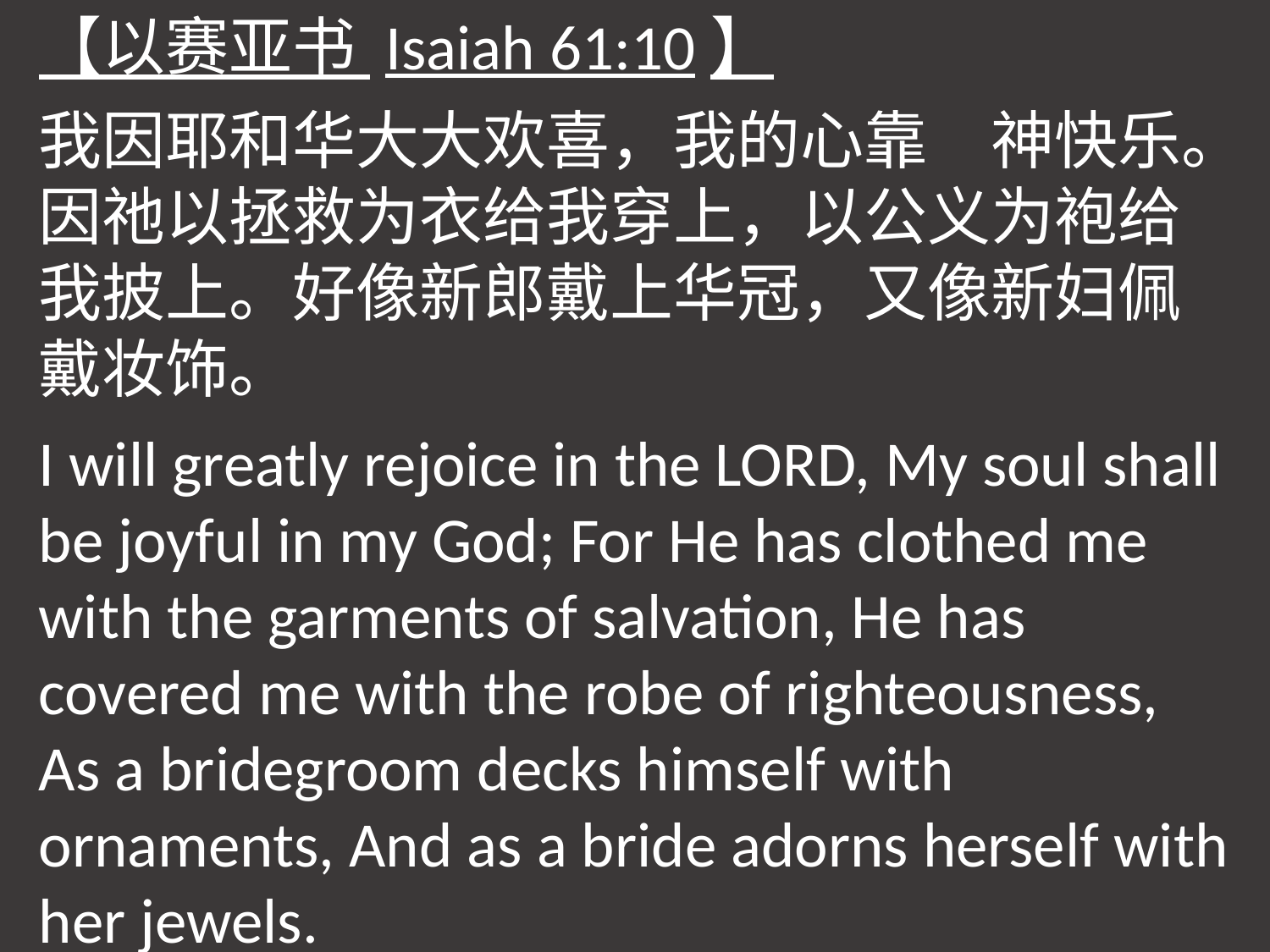

【以赛亚书 Isaiah 61:10】
我因耶和华大大欢喜，我的心靠　神快乐。因祂以拯救为衣给我穿上，以公义为袍给我披上。好像新郎戴上华冠，又像新妇佩戴妆饰。
I will greatly rejoice in the LORD, My soul shall be joyful in my God; For He has clothed me with the garments of salvation, He has covered me with the robe of righteousness, As a bridegroom decks himself with ornaments, And as a bride adorns herself with her jewels.